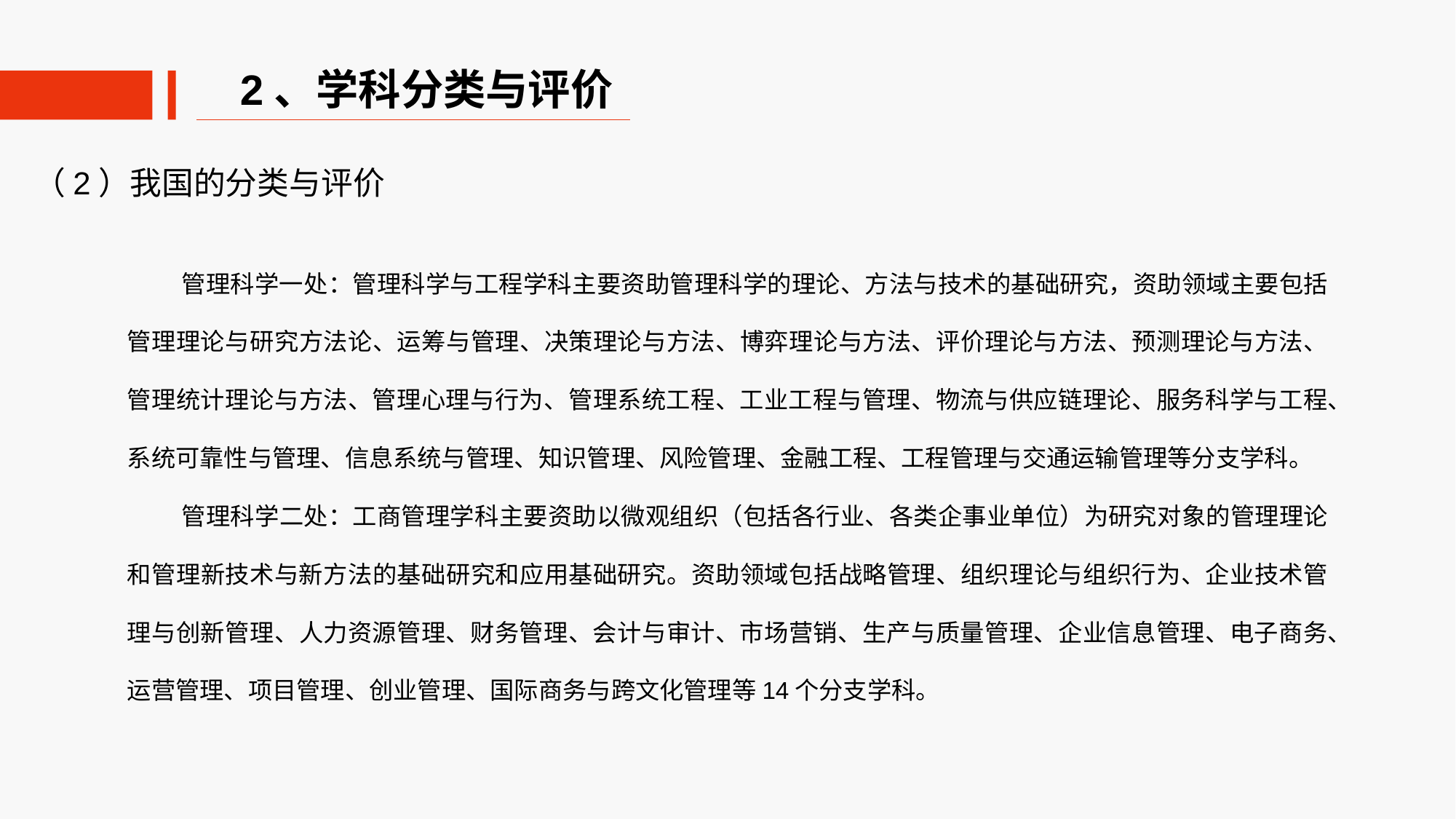

2、学科分类与评价

（2）我国的分类与评价
管理科学一处：管理科学与工程学科主要资助管理科学的理论、方法与技术的基础研究，资助领域主要包括管理理论与研究方法论、运筹与管理、决策理论与方法、博弈理论与方法、评价理论与方法、预测理论与方法、管理统计理论与方法、管理心理与行为、管理系统工程、工业工程与管理、物流与供应链理论、服务科学与工程、系统可靠性与管理、信息系统与管理、知识管理、风险管理、金融工程、工程管理与交通运输管理等分支学科。
管理科学二处：工商管理学科主要资助以微观组织（包括各行业、各类企事业单位）为研究对象的管理理论和管理新技术与新方法的基础研究和应用基础研究。资助领域包括战略管理、组织理论与组织行为、企业技术管理与创新管理、人力资源管理、财务管理、会计与审计、市场营销、生产与质量管理、企业信息管理、电子商务、运营管理、项目管理、创业管理、国际商务与跨文化管理等14个分支学科。